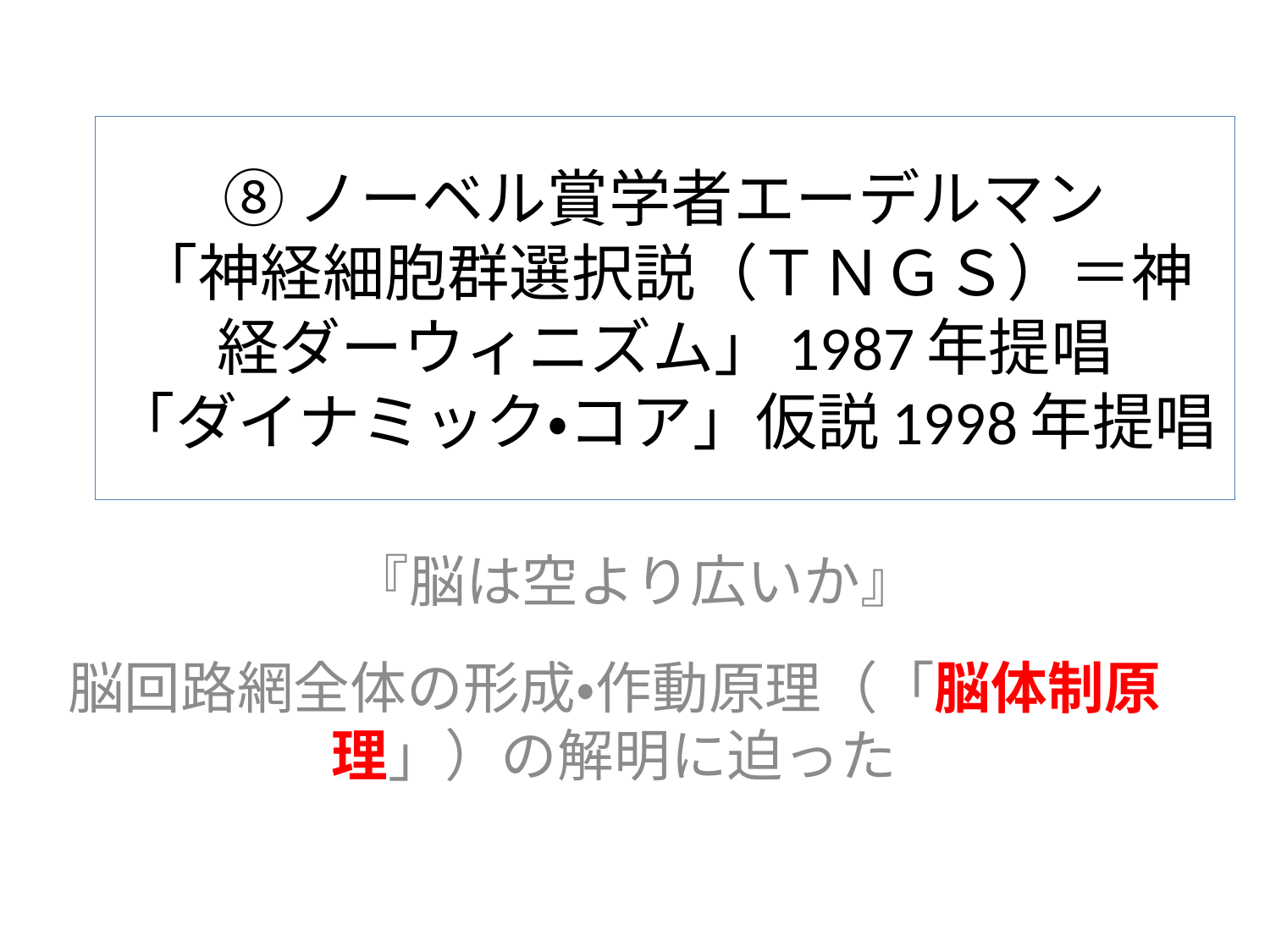

# ⑧ノーベル賞学者エーデルマン 「神経細胞群選択説（ＴＮＧＳ）＝神経ダーウィニズム」1987年提唱 「ダイナミック・コア」仮説1998年提唱
『脳は空より広いか』

脳回路網全体の形成・作動原理（「脳体制原理」）の解明に迫った